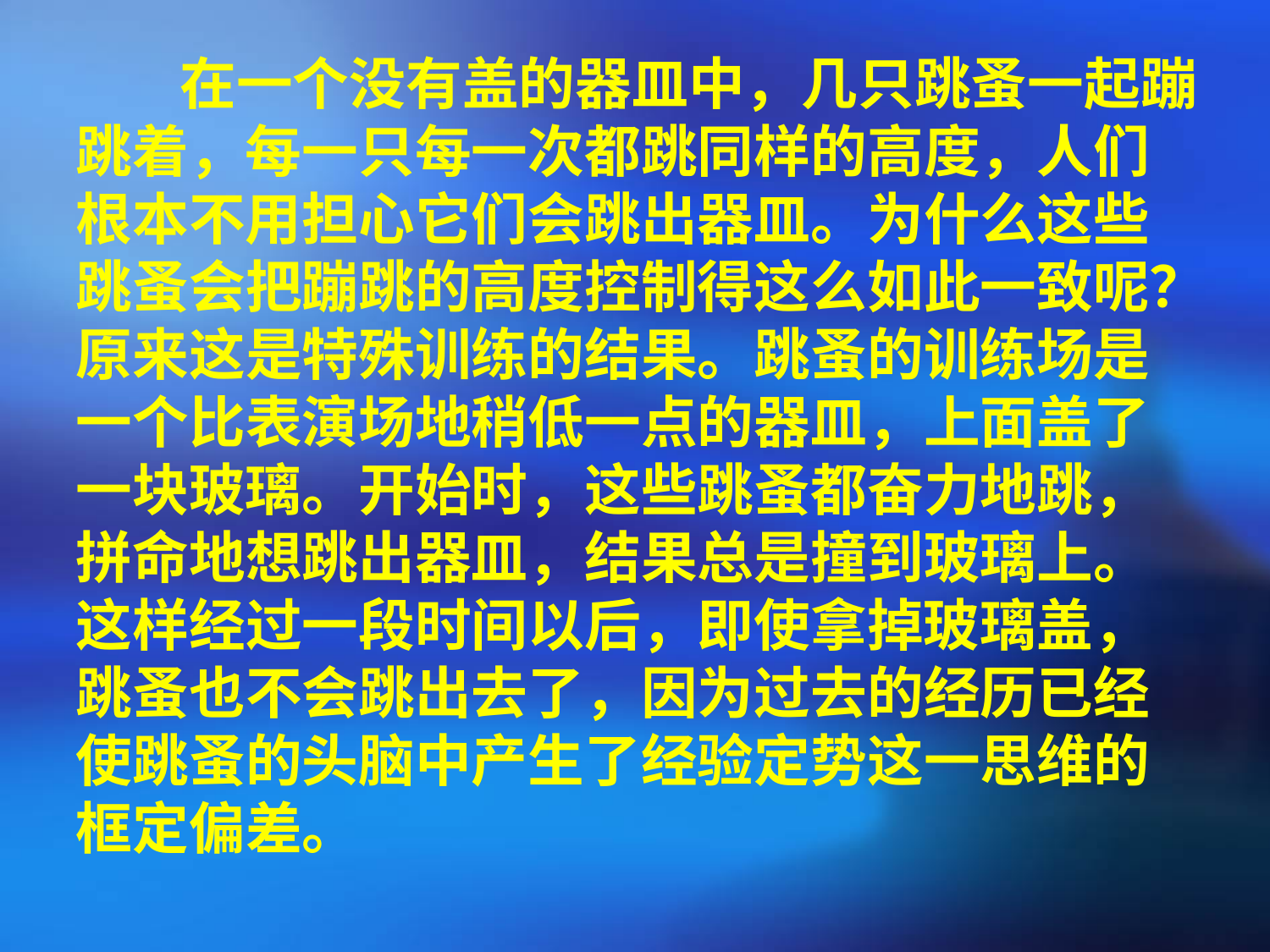

在一个没有盖的器皿中，几只跳蚤一起蹦跳着，每一只每一次都跳同样的高度，人们根本不用担心它们会跳出器皿。为什么这些跳蚤会把蹦跳的高度控制得这么如此一致呢？原来这是特殊训练的结果。跳蚤的训练场是一个比表演场地稍低一点的器皿，上面盖了一块玻璃。开始时，这些跳蚤都奋力地跳，拼命地想跳出器皿，结果总是撞到玻璃上。这样经过一段时间以后，即使拿掉玻璃盖，跳蚤也不会跳出去了，因为过去的经历已经使跳蚤的头脑中产生了经验定势这一思维的框定偏差。